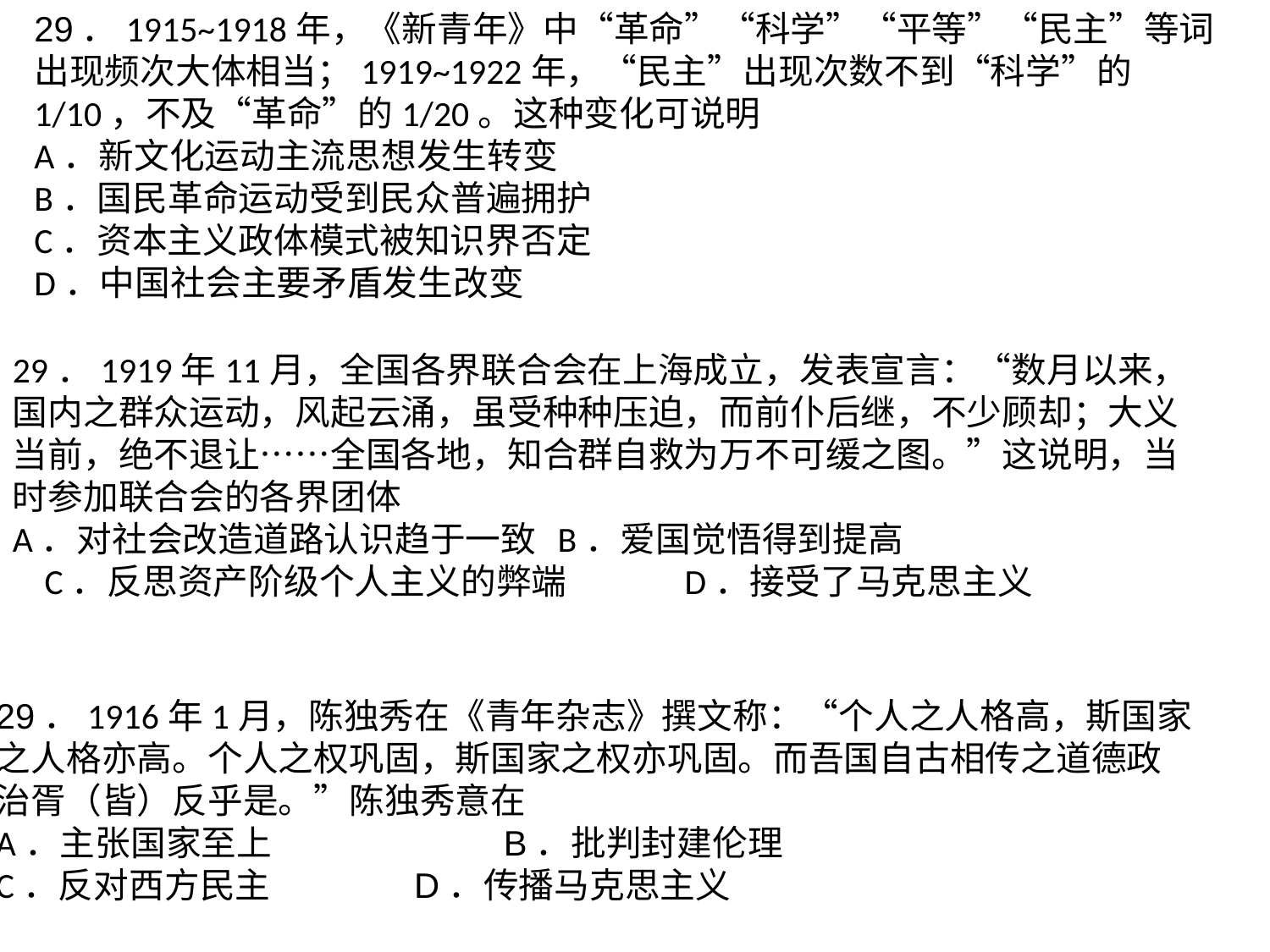

29．1915~1918年，《新青年》中“革命”“科学”“平等”“民主”等词出现频次大体相当；1919~1922年，“民主”出现次数不到“科学”的1/10，不及“革命”的1/20。这种变化可说明A．新文化运动主流思想发生转变B．国民革命运动受到民众普遍拥护C．资本主义政体模式被知识界否定D．中国社会主要矛盾发生改变
29．1919年11月，全国各界联合会在上海成立，发表宣言：“数月以来，国内之群众运动，风起云涌，虽受种种压迫，而前仆后继，不少顾却；大义当前，绝不退让……全国各地，知合群自救为万不可缓之图。”这说明，当时参加联合会的各界团体A．对社会改造道路认识趋于一致	B．爱国觉悟得到提高
    C．反思资产阶级个人主义的弊端	D．接受了马克思主义
29．1916年1月，陈独秀在《青年杂志》撰文称：“个人之人格高，斯国家之人格亦高。个人之权巩固，斯国家之权亦巩固。而吾国自古相传之道德政治胥（皆）反乎是。”陈独秀意在A．主张国家至上		B．批判封建伦理C．反对西方民主		D．传播马克思主义